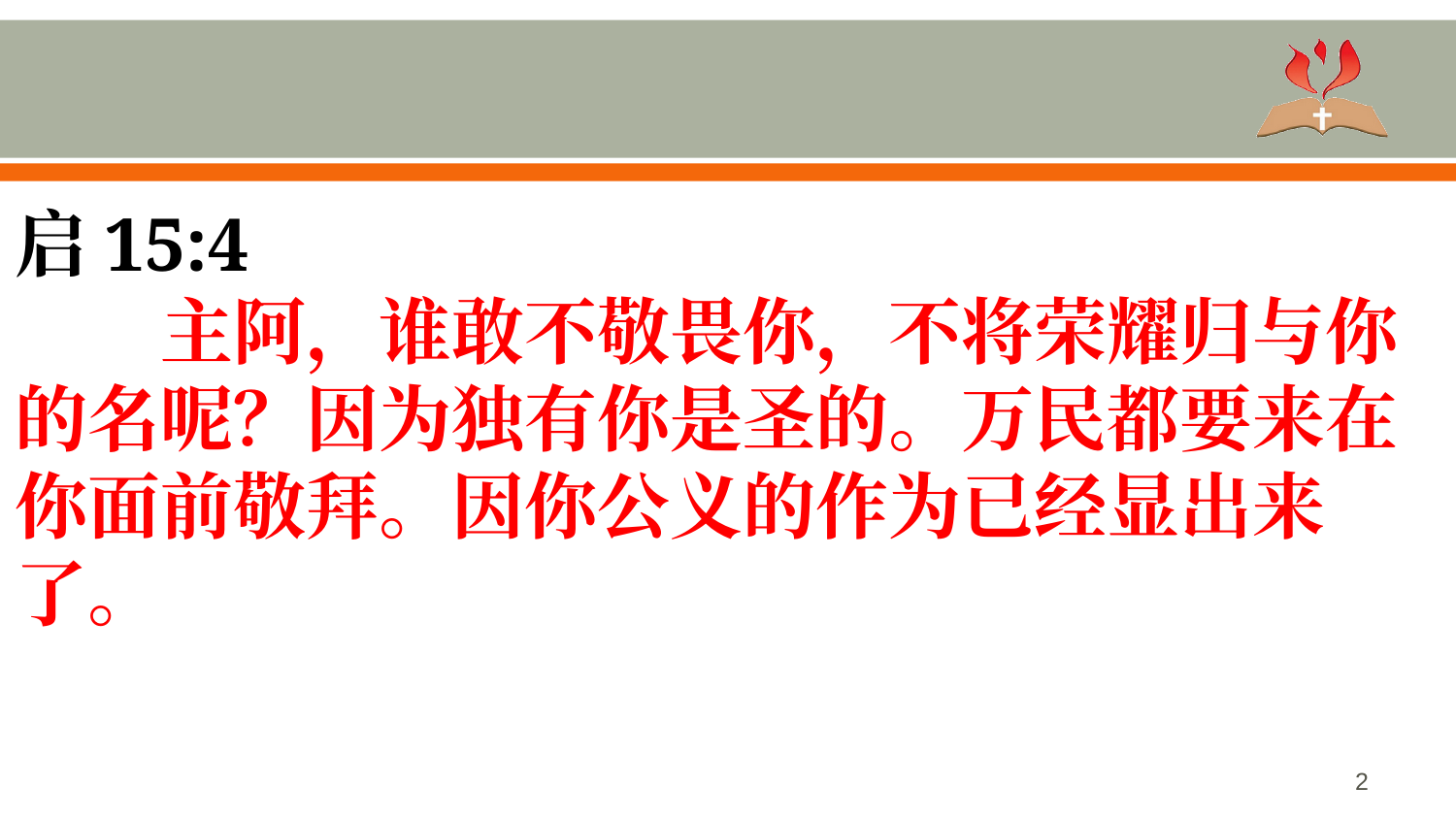

启15:4
主阿，谁敢不敬畏你，不将荣耀归与你的名呢？因为独有你是圣的。万民都要来在你面前敬拜。因你公义的作为已经显出来了。
2